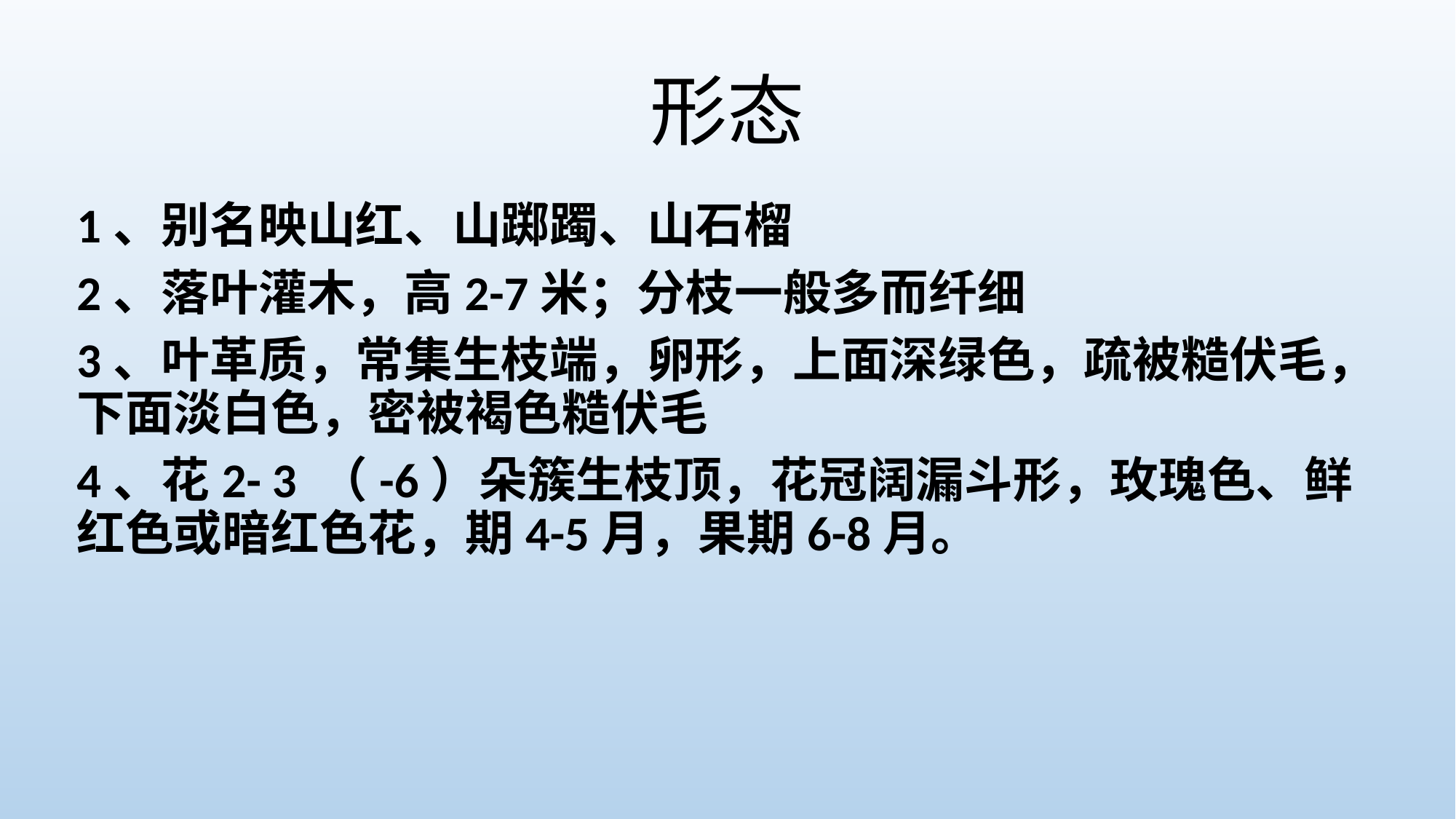

# 形态
1、别名映山红、山踯躅、山石榴
2、落叶灌木，高2-7米；分枝一般多而纤细
3、叶革质，常集生枝端，卵形，上面深绿色，疏被糙伏毛，下面淡白色，密被褐色糙伏毛
4、花2- 3 （-6）朵簇生枝顶，花冠阔漏斗形，玫瑰色、鲜红色或暗红色花，期4-5月，果期6-8月。